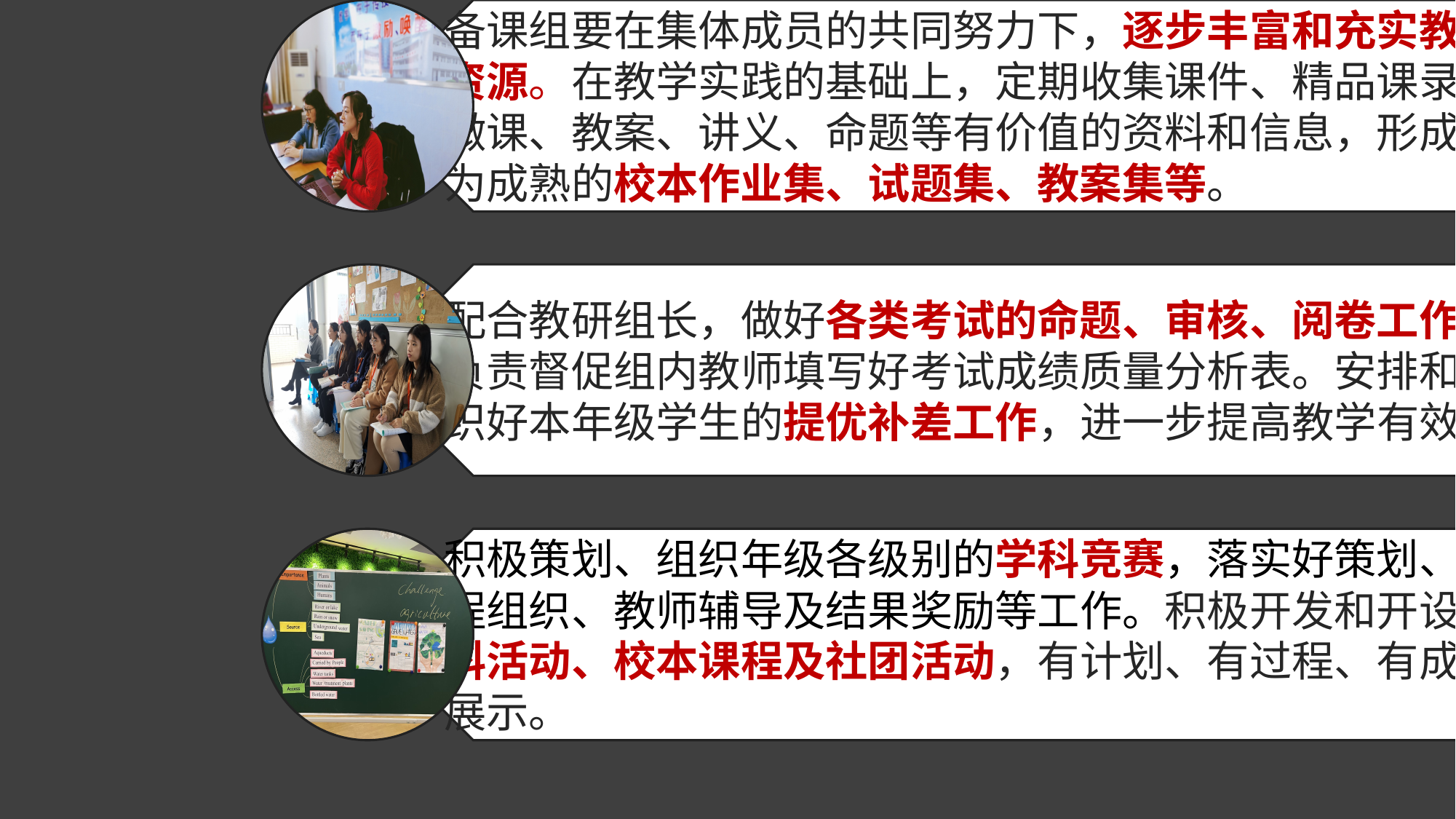

备课组要在集体成员的共同努力下，逐步丰富和充实教学资源。在教学实践的基础上，定期收集课件、精品课录像、微课、教案、讲义、命题等有价值的资料和信息，形成较为成熟的校本作业集、试题集、教案集等。
配合教研组长，做好各类考试的命题、审核、阅卷工作，负责督促组内教师填写好考试成绩质量分析表。安排和组织好本年级学生的提优补差工作，进一步提高教学有效性。
积极策划、组织年级各级别的学科竞赛，落实好策划、过程组织、教师辅导及结果奖励等工作。积极开发和开设学科活动、校本课程及社团活动，有计划、有过程、有成果展示。